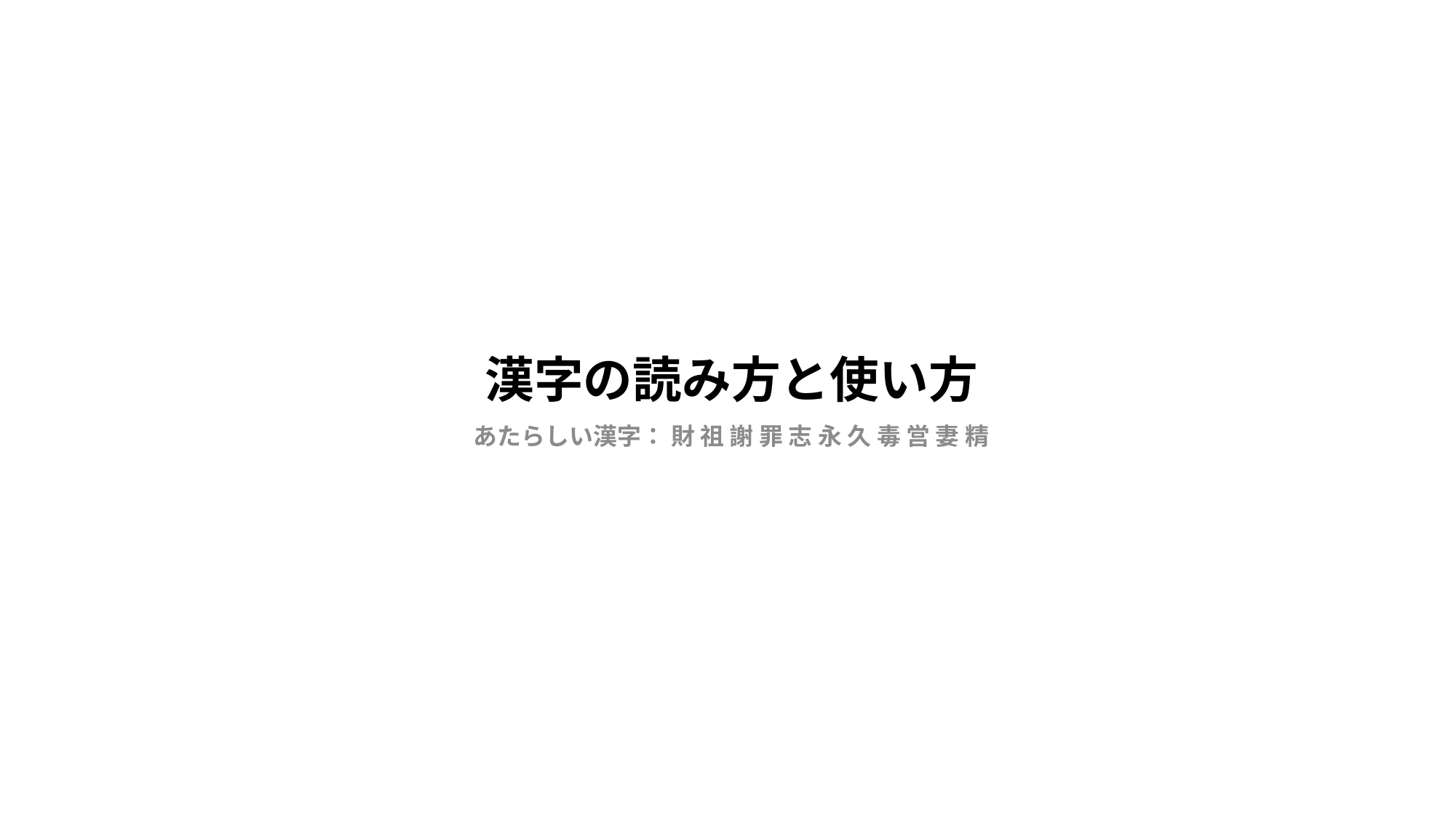

# 漢字の読み方と使い方
あたらしい漢字： 財 祖 謝 罪 志 永 久 毒 営 妻 精